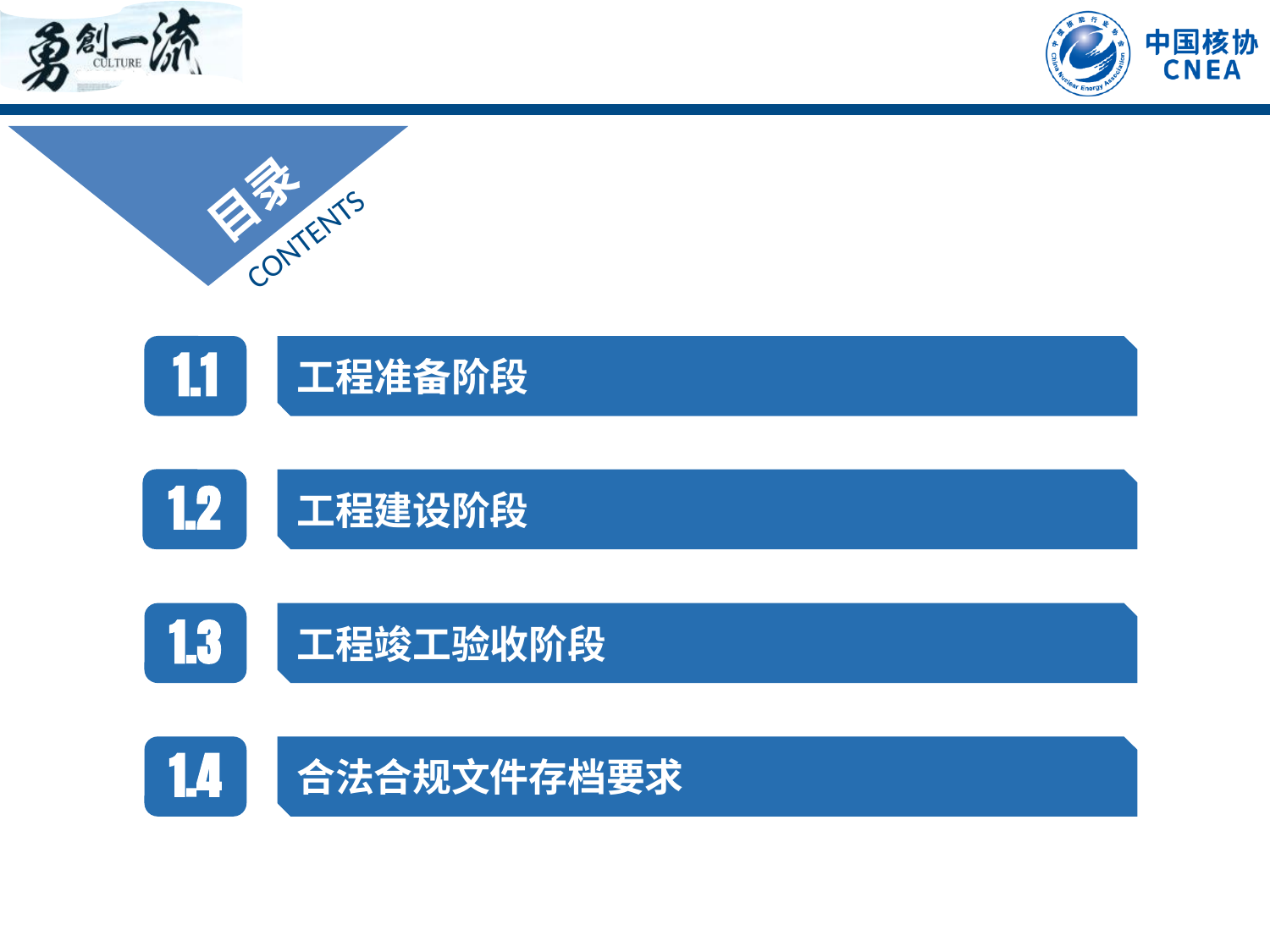

目录
CONTENTS
工程准备阶段
1.1
工程建设阶段
1.2
1.3
工程竣工验收阶段
合法合规文件存档要求
1.4